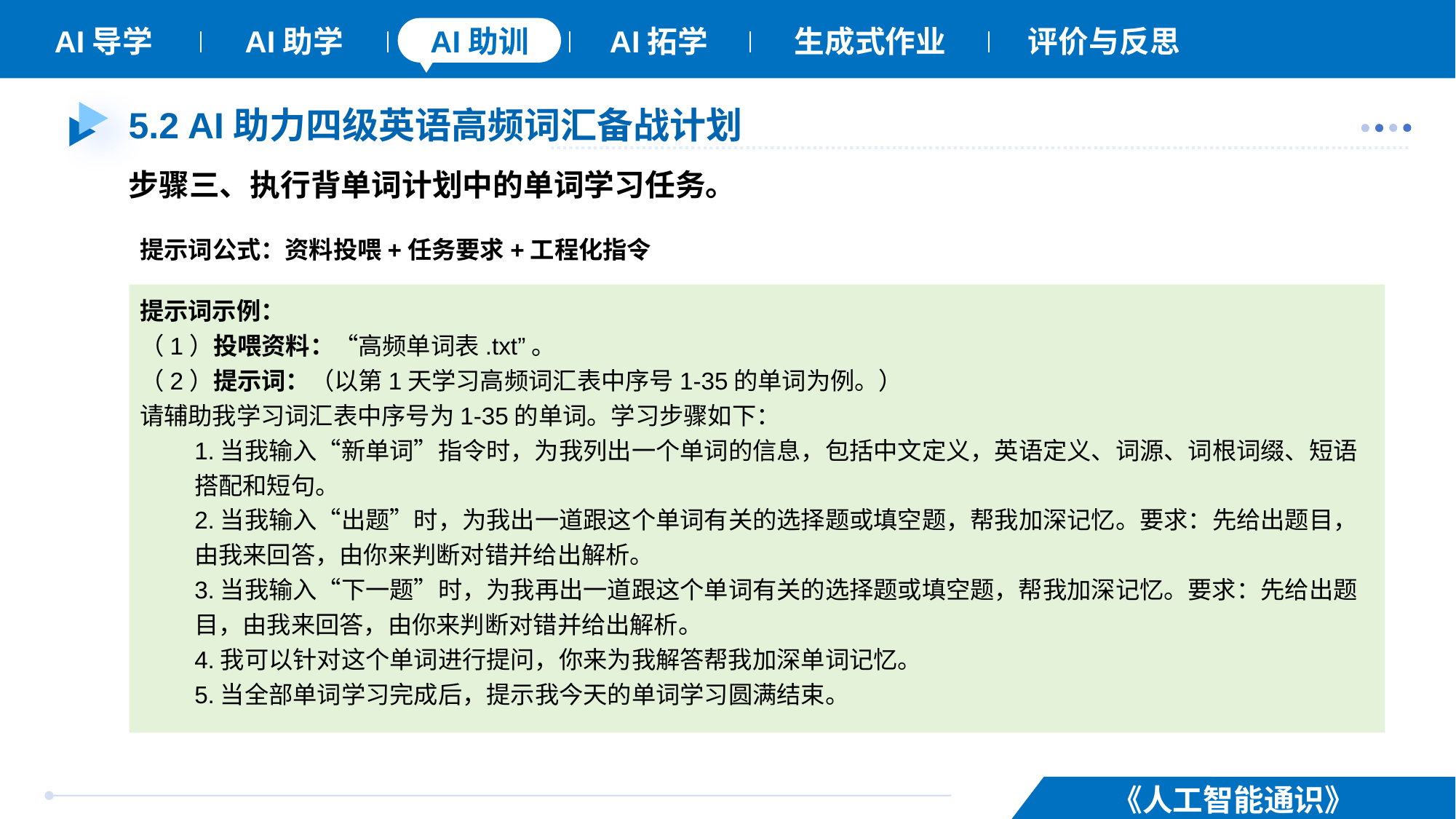

# 5.2 AI助力四级英语高频词汇备战计划
步骤三、执行背单词计划中的单词学习任务。
提示词公式：资料投喂+任务要求+工程化指令
提示词示例：
（1）投喂资料：“高频单词表.txt”。
（2）提示词：（以第1天学习高频词汇表中序号1-35的单词为例。）
请辅助我学习词汇表中序号为1-35的单词。学习步骤如下：
1.当我输入“新单词”指令时，为我列出一个单词的信息，包括中文定义，英语定义、词源、词根词缀、短语搭配和短句。
2.当我输入“出题”时，为我出一道跟这个单词有关的选择题或填空题，帮我加深记忆。要求：先给出题目，由我来回答，由你来判断对错并给出解析。
3.当我输入“下一题”时，为我再出一道跟这个单词有关的选择题或填空题，帮我加深记忆。要求：先给出题目，由我来回答，由你来判断对错并给出解析。
4.我可以针对这个单词进行提问，你来为我解答帮我加深单词记忆。
5.当全部单词学习完成后，提示我今天的单词学习圆满结束。